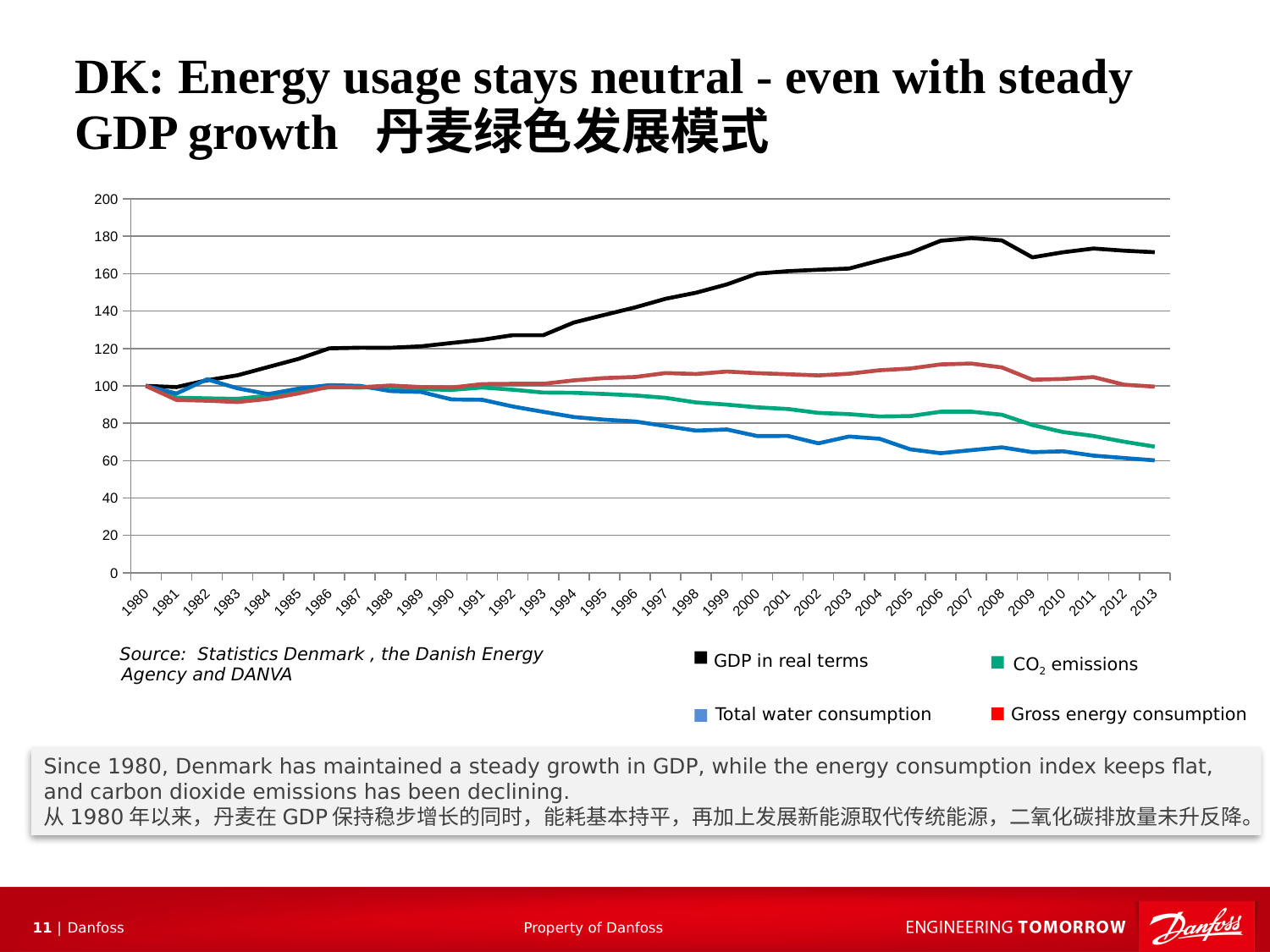

DK: Energy usage stays neutral - even with steady GDP growth  丹麦绿色发展模式

### Chart

| Category |  |  |  | Gross energy consumption |
|---|---|---|---|---|
| 1980 | 100.0 | 100.0 | 100.0 | 100.0 |
| 1981 | 93.7019629209734 | 99.34223069590087 | 95.90085795996185 | 92.48103649472547 |
| 1982 | 93.32994770350298 | 102.9933269780744 | 103.5271687321258 | 92.06387751936619 |
| 1983 | 93.06390355038155 | 105.6720686367969 | 98.66539561487124 | 91.3843024606808 |
| 1984 | 94.73979031637558 | 110.0762631077216 | 95.61487130600565 | 93.04376819423237 |
| 1985 | 97.57901415648358 | 114.4804575786464 | 98.57006673021925 | 95.9983011402751 |
| 1986 | 99.2033508803382 | 120.095328884652 | 100.3813155386082 | 99.55351781337916 |
| 1987 | 99.11487684452483 | 120.4003813155386 | 100.0 | 99.2418010045681 |
| 1988 | 99.3728822534512 | 120.3813155386082 | 97.23546234509057 | 100.20868283662 |
| 1989 | 98.25061614422273 | 121.163012392755 | 96.75881792183031 | 99.3686954583144 |
| 1990 | 97.84303267366715 | 122.9456625357484 | 92.75500476644417 | 99.11650927962754 |
| 1991 | 99.13436760922006 | 124.6615824594852 | 92.56434699714012 | 100.9434314653395 |
| 1992 | 97.9542991012557 | 127.1020019065777 | 88.9418493803623 | 101.096161513724 |
| 1993 | 96.43518379695408 | 127.111534795043 | 86.08198284080075 | 101.1156304855423 |
| 1994 | 96.29670685826098 | 133.8894184938036 | 83.31744518589133 | 102.959761090059 |
| 1995 | 95.66011487748247 | 137.950428979981 | 81.88751191611058 | 104.1931585134059 |
| 1996 | 94.86925556762785 | 141.9447092469018 | 80.9342230695901 | 104.7338178320722 |
| 1997 | 93.59331227522618 | 146.5776930409914 | 78.50333651096275 | 106.8463357920265 |
| 1998 | 91.13053772180713 | 149.8284080076264 | 76.03431839847467 | 106.3389728772189 |
| 1999 | 90.00098251317932 | 154.2421353670162 | 76.65395614871305 | 107.6540225253117 |
| 2000 | 88.50003413276296 | 160.0285986653956 | 73.16491897044804 | 106.8050864411358 |
| 2001 | 87.61851565226435 | 161.344137273594 | 73.21258341277405 | 106.2146719897386 |
| 2002 | 85.52957460369308 | 162.0972354623451 | 69.2469018112488 | 105.5969045187848 |
| 2003 | 84.86022155034198 | 162.7264061010486 | 72.88846520495709 | 106.4745470014986 |
| 2004 | 83.6158749885958 | 167.025738798856 | 71.69685414680642 | 108.3530895222465 |
| 2005 | 83.82343089774263 | 171.0867492850334 | 66.0533841754051 | 109.2865765228774 |
| 2006 | 86.14027991417683 | 177.5881792183032 | 63.97521448999044 | 111.4858354125472 |
| 2007 | 86.16291280705919 | 179.0467111534795 | 65.5862726406101 | 111.9298962811361 |
| 2008 | 84.5345567111073 | 177.7693040991416 | 67.1115347950429 | 109.8617806349841 |
| 2009 | 79.0637127897058 | 168.7225929456625 | 64.5376549094376 | 103.3127699017045 |
| 2010 | 75.29837457868356 | 171.4585319351764 | 64.97616777883698 | 103.6962404034152 |
| 2011 | 73.18075562919441 | 173.441372735939 | 62.67874165872259 | 104.7003442586013 |
| 2012 | 70.11330482343786 | 172.3069590085796 | 61.40133460438513 | 100.6189535230793 |
| 2013 | 67.48165284236597 | 171.4680648236416 | 60.15252621544327 | 99.57941410501418 |
Source:  Statistics Denmark , the Danish Energy Agency and DANVA
GDP in real terms

CO2 emissions

Total water consumption

Gross energy consumption

Since 1980, Denmark has maintained a steady growth in GDP, while the energy consumption index keeps flat, and carbon dioxide emissions has been declining.
从1980年以来，丹麦在GDP保持稳步增长的同时，能耗基本持平，再加上发展新能源取代传统能源，二氧化碳排放量未升反降。